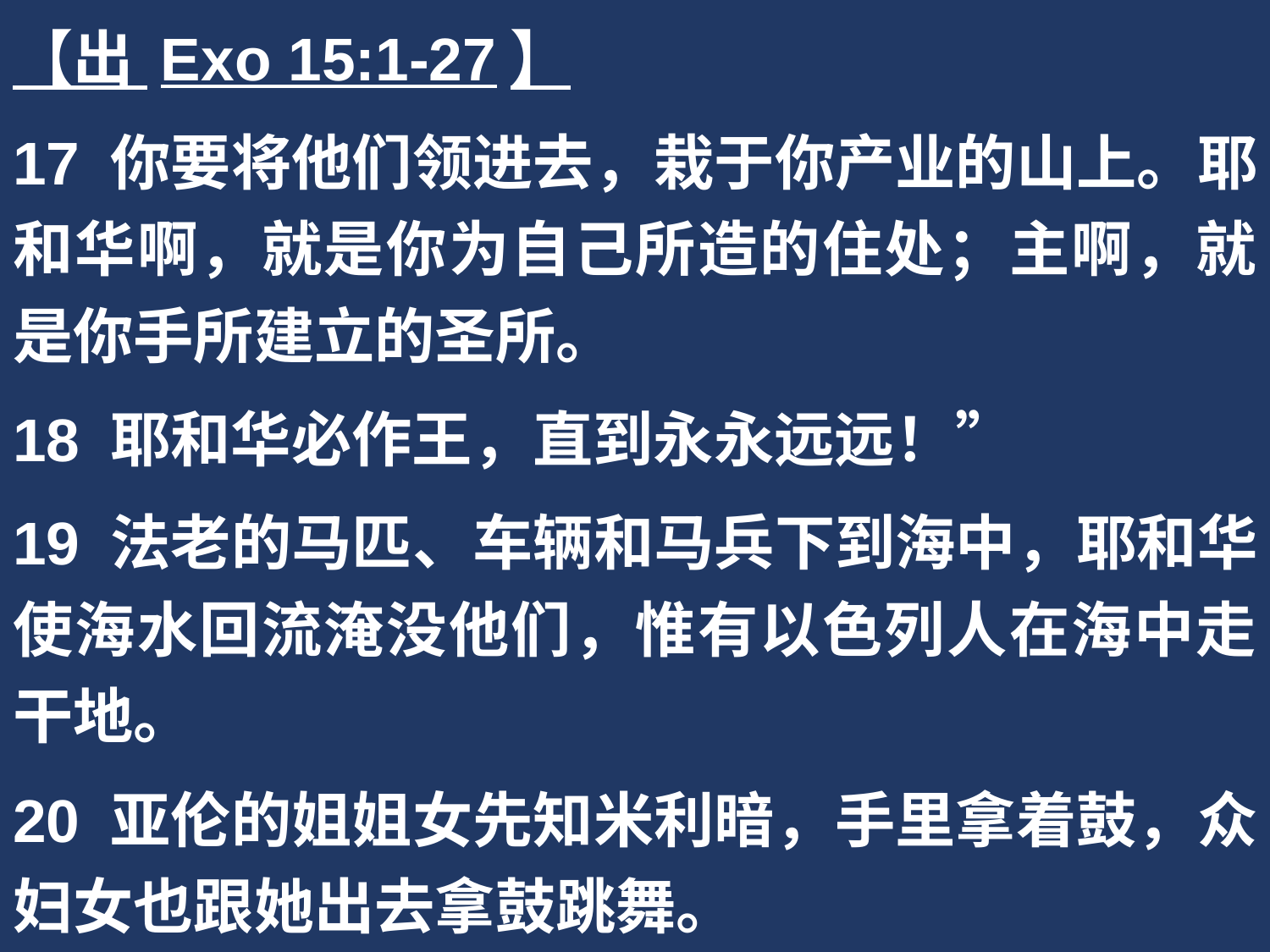

【出 Exo 15:1-27】
17 你要将他们领进去，栽于你产业的山上。耶和华啊，就是你为自己所造的住处；主啊，就是你手所建立的圣所。
18 耶和华必作王，直到永永远远！”
19 法老的马匹、车辆和马兵下到海中，耶和华使海水回流淹没他们，惟有以色列人在海中走干地。
20 亚伦的姐姐女先知米利暗，手里拿着鼓，众妇女也跟她出去拿鼓跳舞。